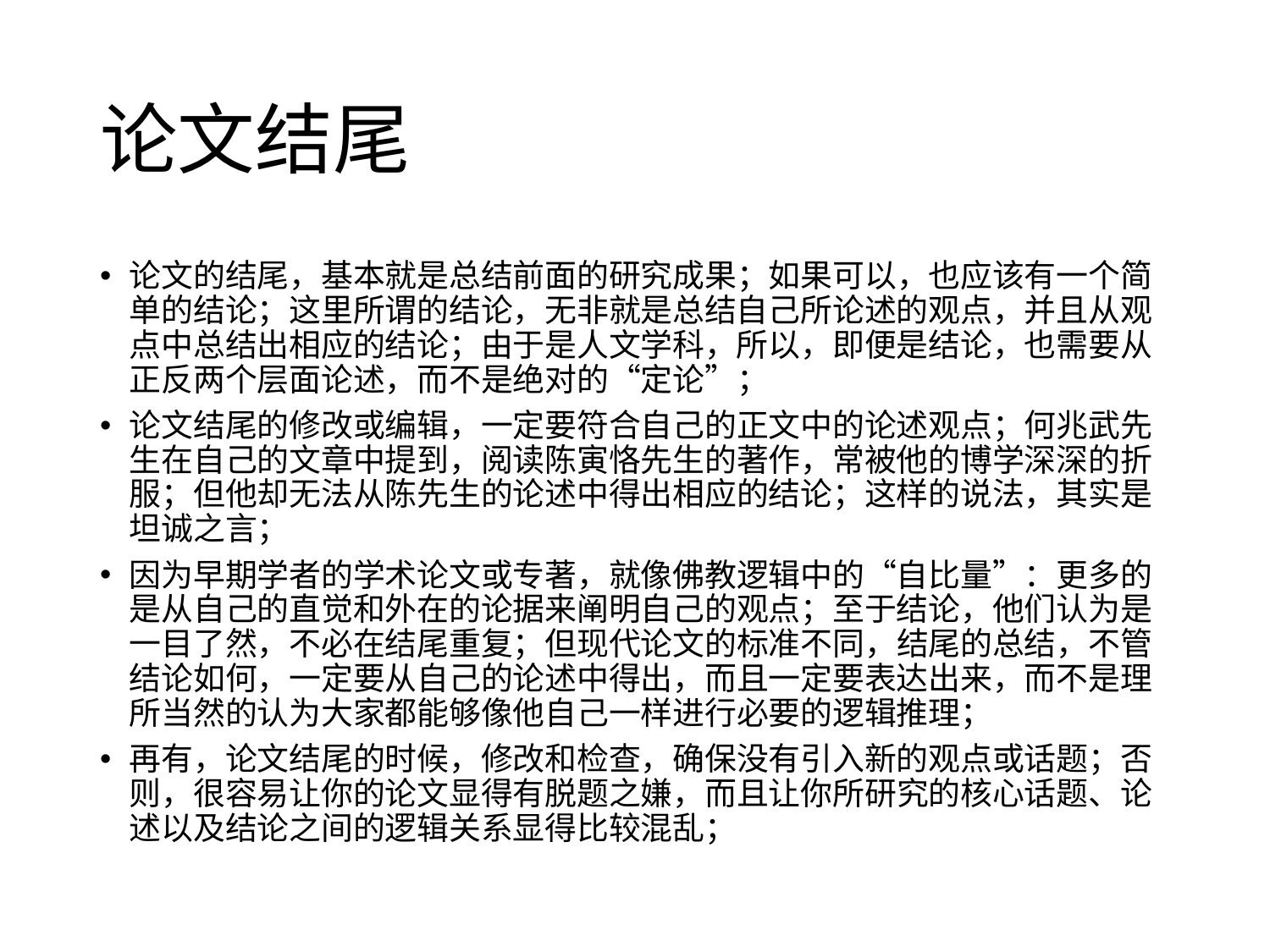

# 论文结尾
论文的结尾，基本就是总结前面的研究成果；如果可以，也应该有一个简单的结论；这里所谓的结论，无非就是总结自己所论述的观点，并且从观点中总结出相应的结论；由于是人文学科，所以，即便是结论，也需要从正反两个层面论述，而不是绝对的“定论”；
论文结尾的修改或编辑，一定要符合自己的正文中的论述观点；何兆武先生在自己的文章中提到，阅读陈寅恪先生的著作，常被他的博学深深的折服；但他却无法从陈先生的论述中得出相应的结论；这样的说法，其实是坦诚之言；
因为早期学者的学术论文或专著，就像佛教逻辑中的“自比量”：更多的是从自己的直觉和外在的论据来阐明自己的观点；至于结论，他们认为是一目了然，不必在结尾重复；但现代论文的标准不同，结尾的总结，不管结论如何，一定要从自己的论述中得出，而且一定要表达出来，而不是理所当然的认为大家都能够像他自己一样进行必要的逻辑推理；
再有，论文结尾的时候，修改和检查，确保没有引入新的观点或话题；否则，很容易让你的论文显得有脱题之嫌，而且让你所研究的核心话题、论述以及结论之间的逻辑关系显得比较混乱；